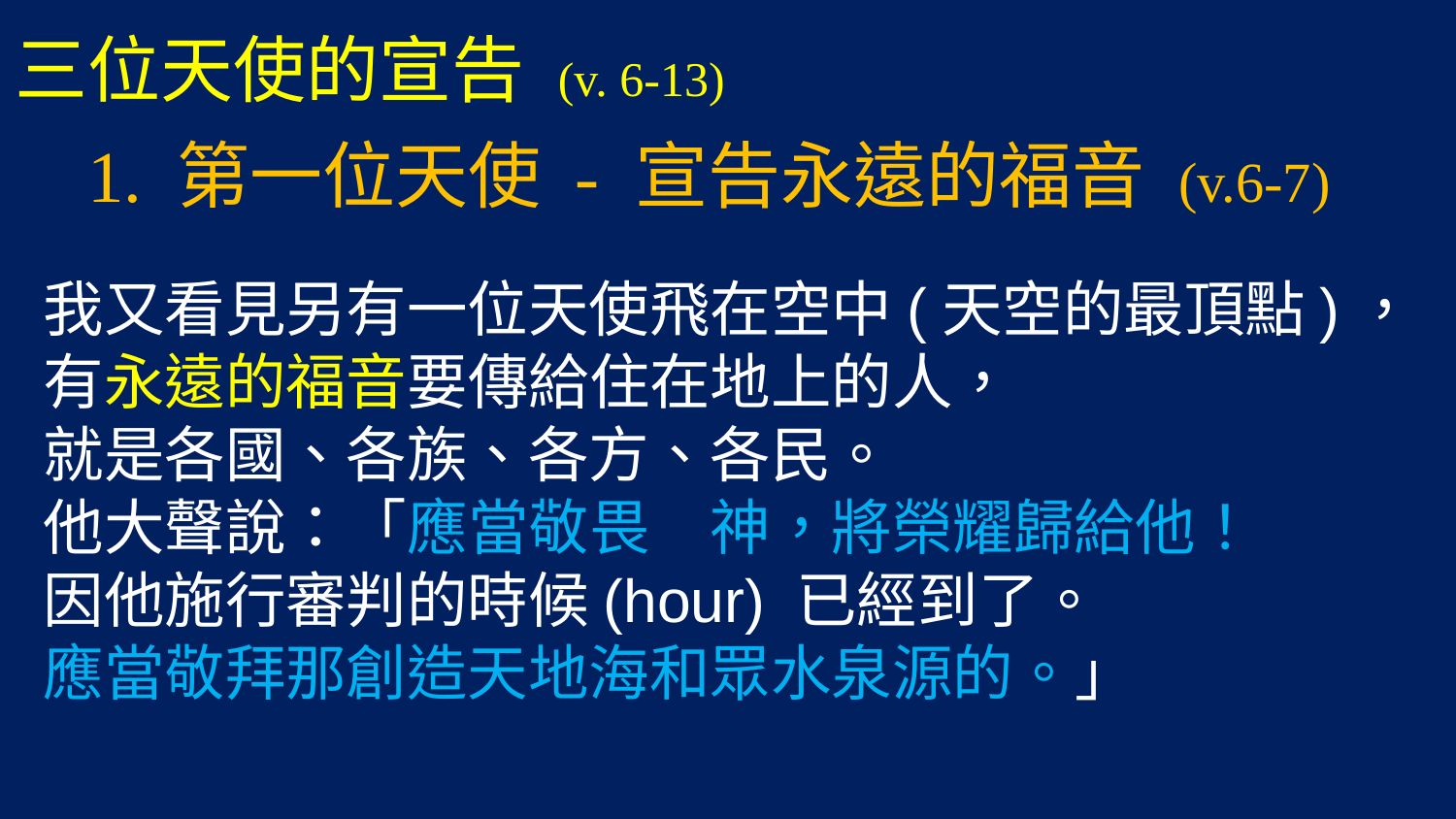

# 三位天使的宣告 (v. 6-13)
    1. 第一位天使 - 宣告永遠的福音 (v.6-7)

我又看見另有一位天使飛在空中(天空的最頂點)，
有永遠的福音要傳給住在地上的人，
就是各國、各族、各方、各民。
他大聲說：「應當敬畏　神，將榮耀歸給他！
因他施行審判的時候(hour) 已經到了。
應當敬拜那創造天地海和眾水泉源的。」